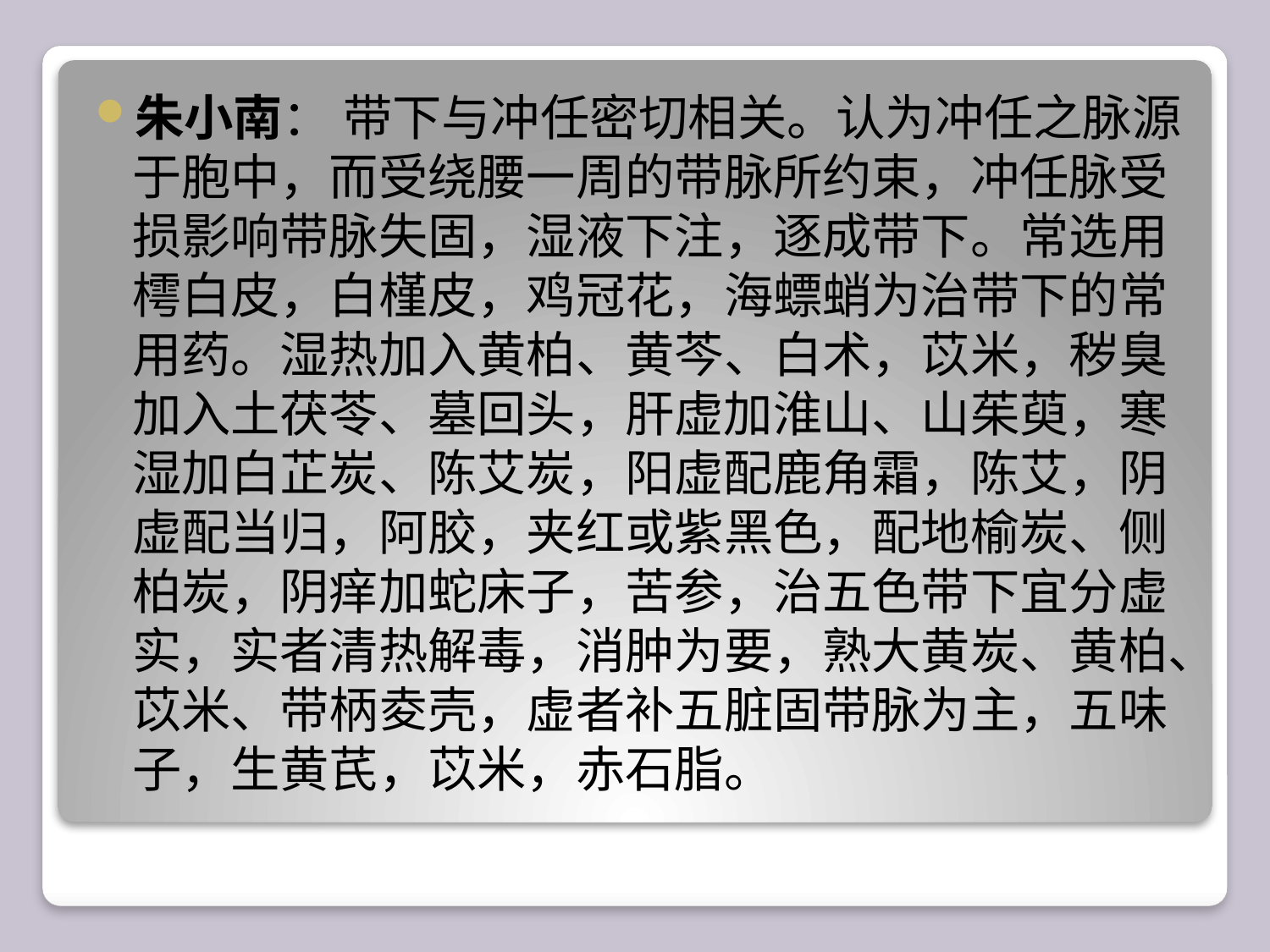

朱小南： 带下与冲任密切相关。认为冲任之脉源于胞中，而受绕腰一周的带脉所约束，冲任脉受损影响带脉失固，湿液下注，逐成带下。常选用樗白皮，白槿皮，鸡冠花，海螵蛸为治带下的常用药。湿热加入黄柏、黄芩、白术，苡米，秽臭加入土茯苓、墓回头，肝虚加淮山、山茱萸，寒湿加白芷炭、陈艾炭，阳虚配鹿角霜，陈艾，阴虚配当归，阿胶，夹红或紫黑色，配地榆炭、侧柏炭，阴痒加蛇床子，苦参，治五色带下宜分虚实，实者清热解毒，消肿为要，熟大黄炭、黄柏、苡米、带柄夌壳，虚者补五脏固带脉为主，五味子，生黄芪，苡米，赤石脂。